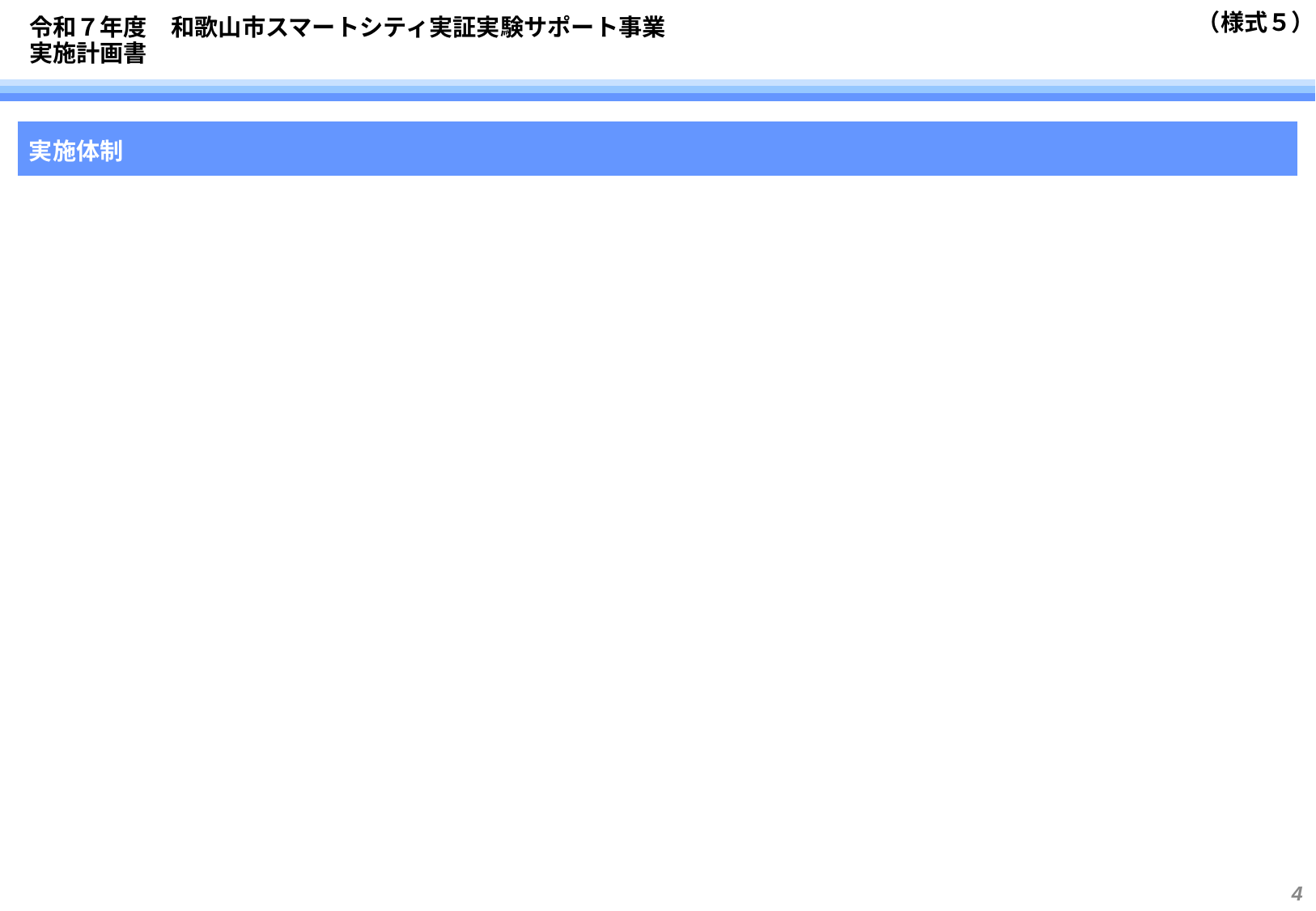

# 令和７年度　和歌山市スマートシティ実証実験サポート事業 実施計画書
| 実施体制 |
| --- |
|  |
4